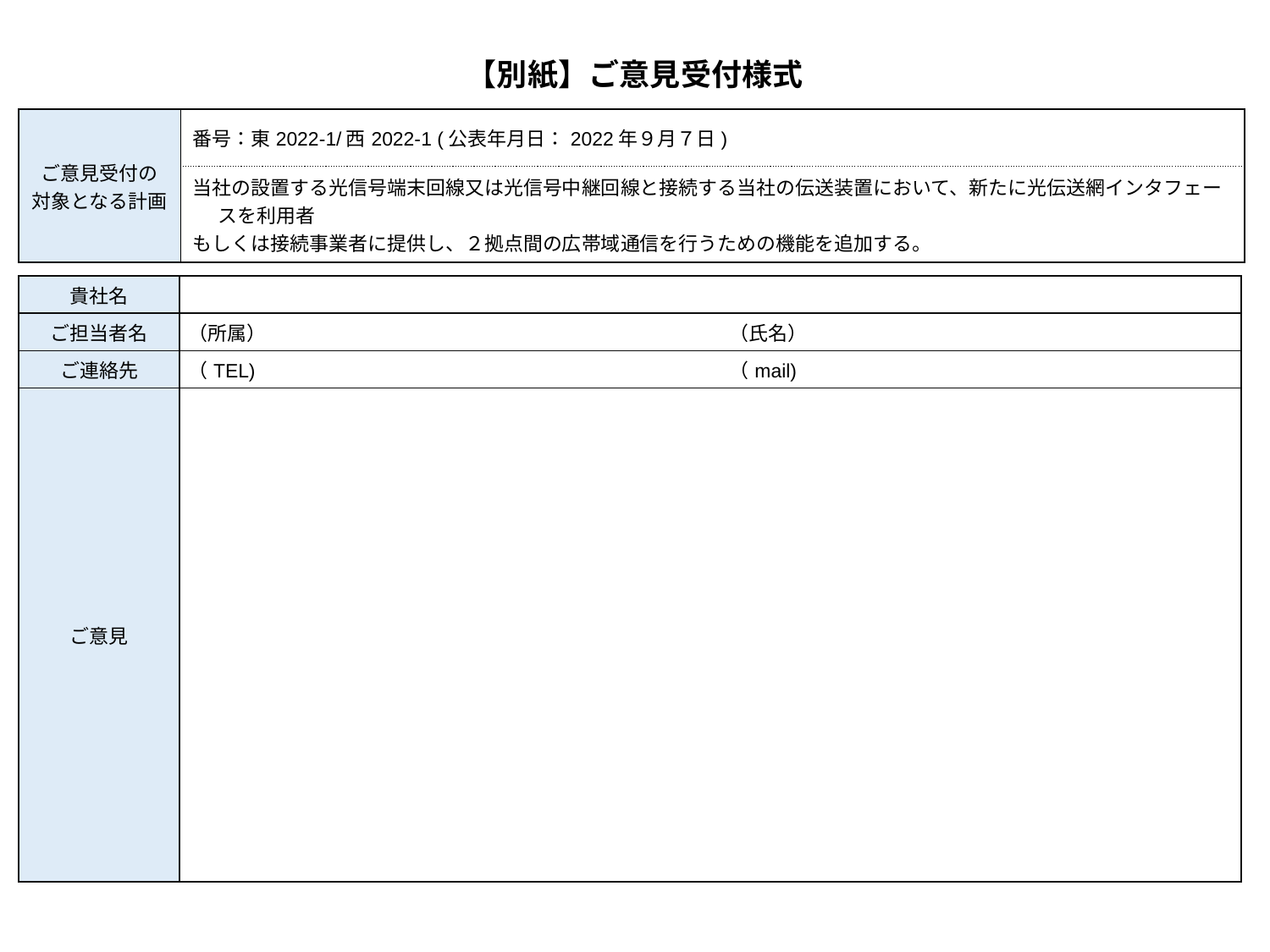

【別紙】ご意見受付様式
| ご意見受付の 対象となる計画 | 番号：東2022-1/西2022-1 (公表年月日：2022年９月７日) |
| --- | --- |
|  | 当社の設置する光信号端末回線又は光信号中継回線と接続する当社の伝送装置において、新たに光伝送網インタフェースを利用者 もしくは接続事業者に提供し、２拠点間の広帯域通信を行うための機能を追加する。 |
| 貴社名 |  |  |
| --- | --- | --- |
| ご担当者名 | （所属） | （氏名） |
| ご連絡先 | （TEL) | （mail) |
| ご意見 |  |  |